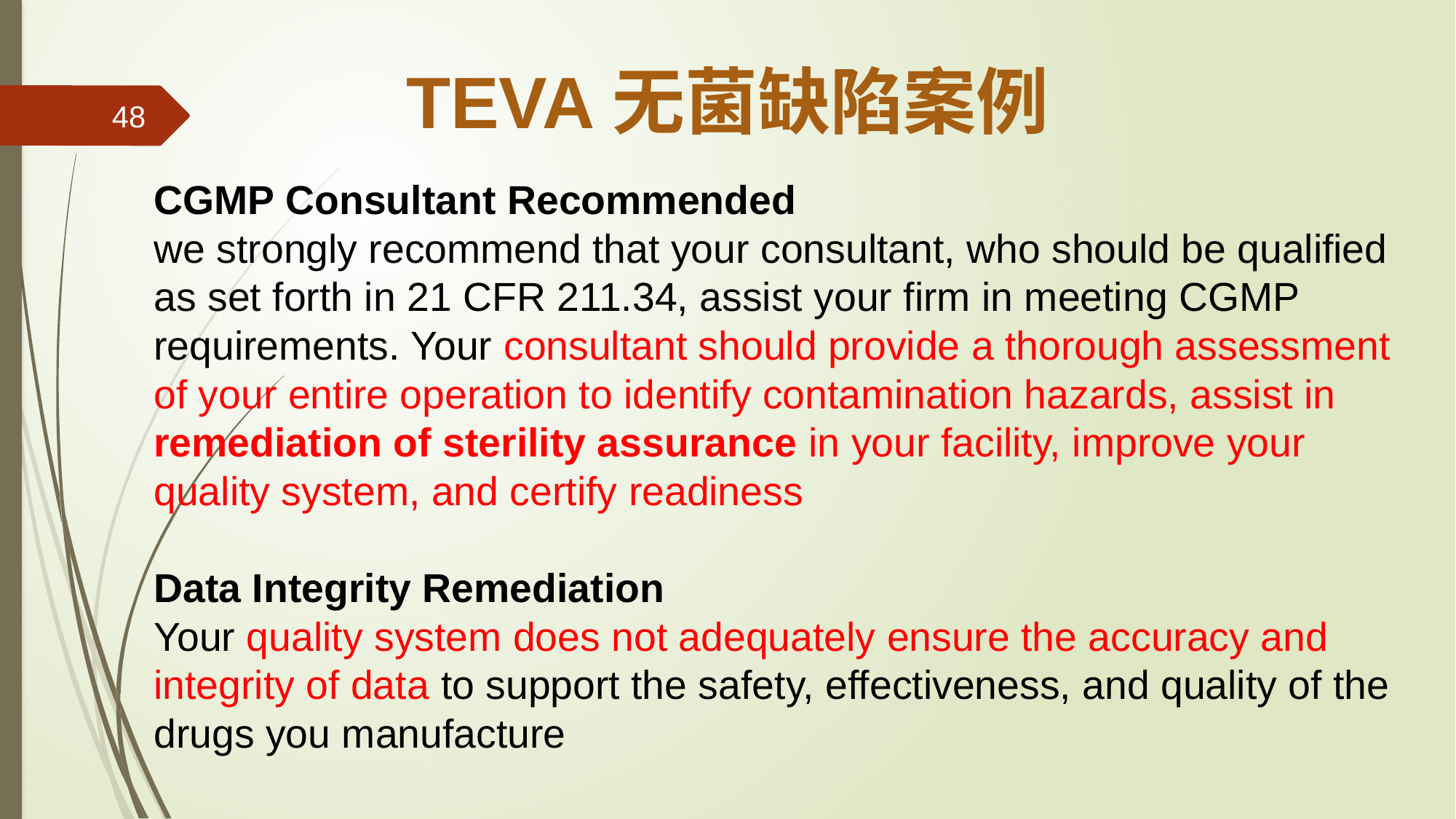

TEVA无菌缺陷案例
48
CGMP Consultant Recommended
we strongly recommend that your consultant, who should be qualified as set forth in 21 CFR 211.34, assist your firm in meeting CGMP requirements. Your consultant should provide a thorough assessment of your entire operation to identify contamination hazards, assist in remediation of sterility assurance in your facility, improve your quality system, and certify readiness

Data Integrity Remediation
Your quality system does not adequately ensure the accuracy and integrity of data to support the safety, effectiveness, and quality of the drugs you manufacture